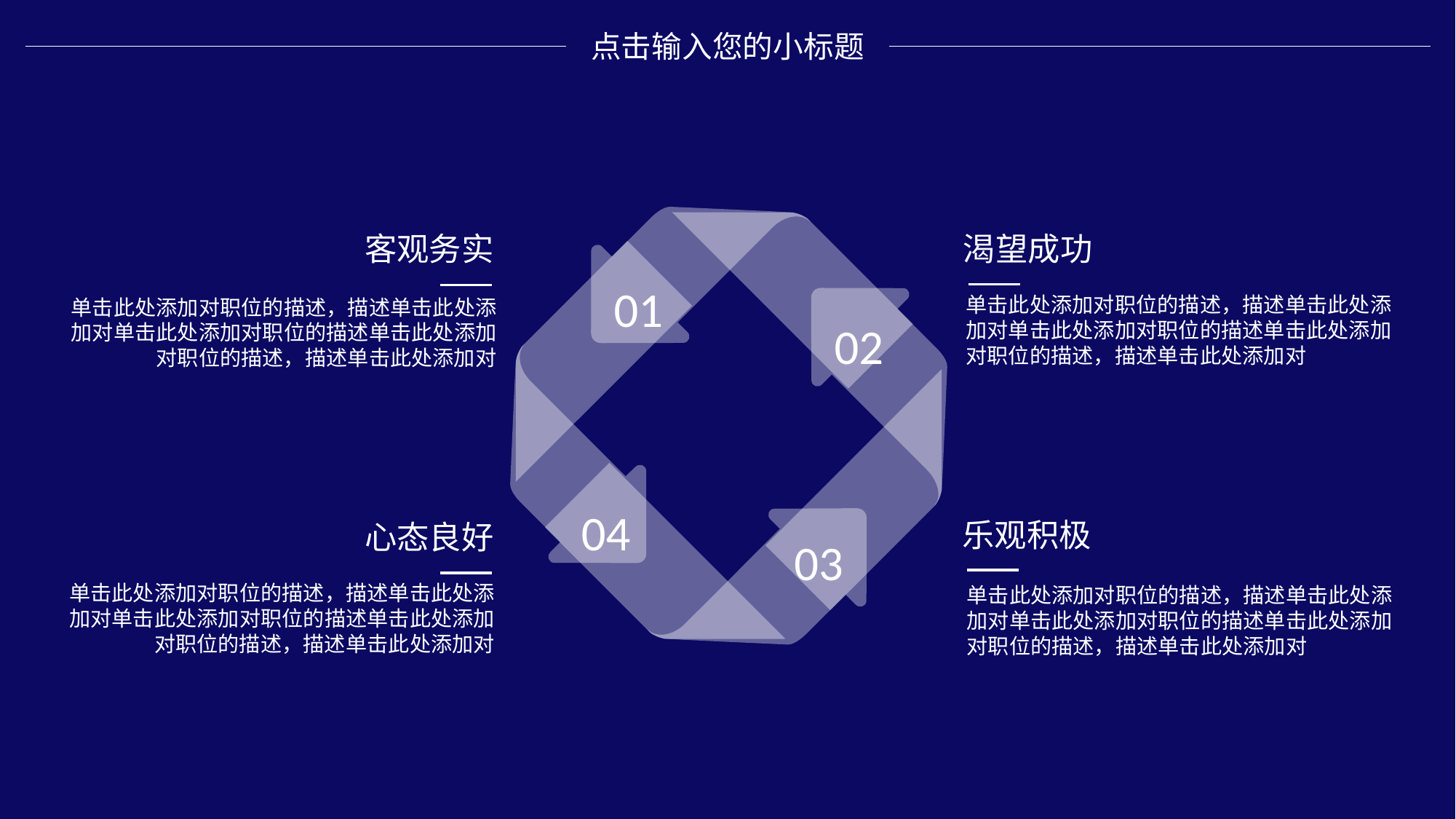

点击输入您的小标题

客观务实
渴望成功
01
单击此处添加对职位的描述，描述单击此处添加对单击此处添加对职位的描述单击此处添加对职位的描述，描述单击此处添加对
单击此处添加对职位的描述，描述单击此处添加对单击此处添加对职位的描述单击此处添加对职位的描述，描述单击此处添加对
02
04
乐观积极
心态良好
03
单击此处添加对职位的描述，描述单击此处添加对单击此处添加对职位的描述单击此处添加对职位的描述，描述单击此处添加对
单击此处添加对职位的描述，描述单击此处添加对单击此处添加对职位的描述单击此处添加对职位的描述，描述单击此处添加对